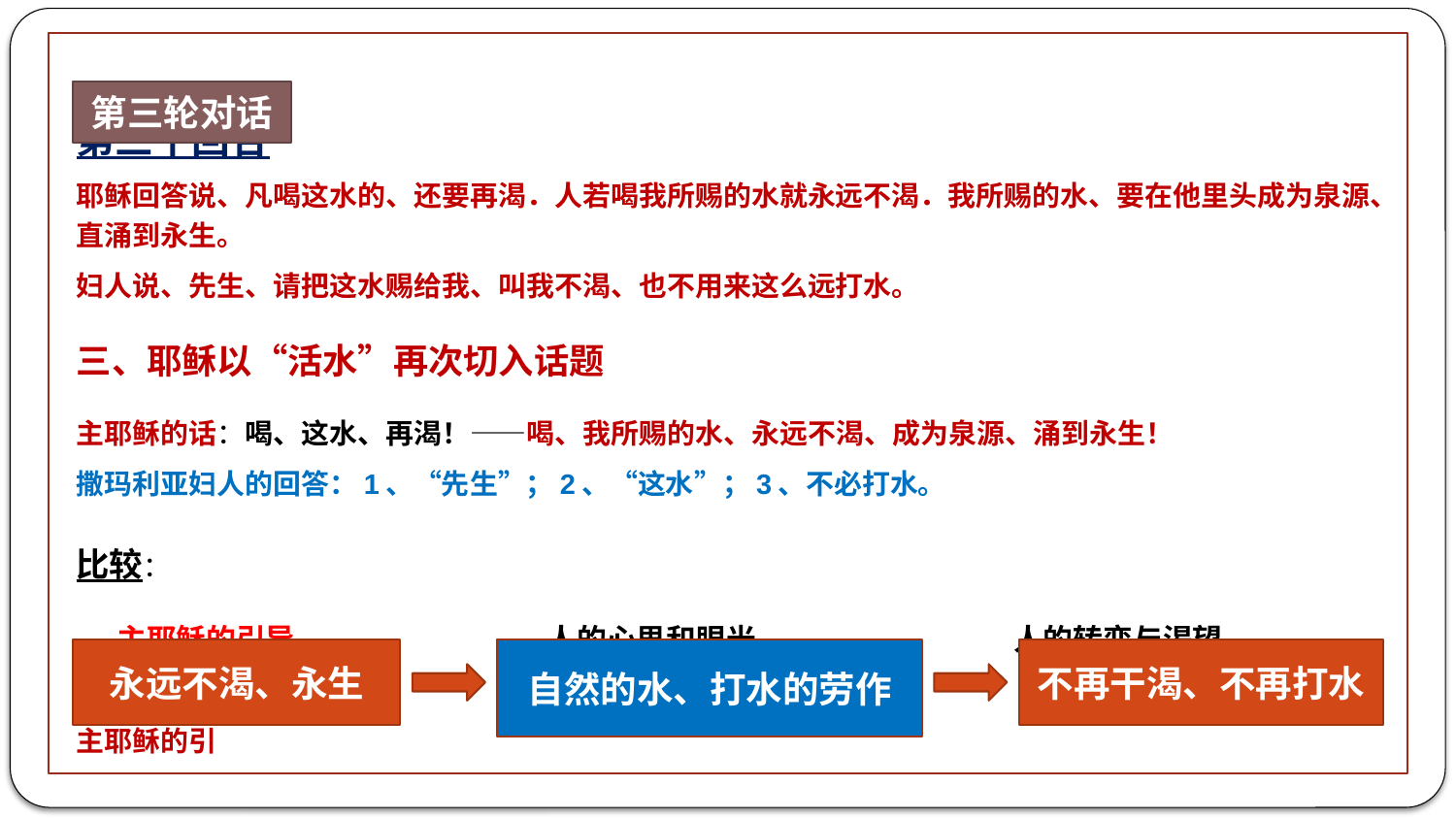

第三个回合
耶稣回答说、凡喝这水的、还要再渴．人若喝我所赐的水就永远不渴．我所赐的水、要在他里头成为泉源、直涌到永生。
妇人说、先生、请把这水赐给我、叫我不渴、也不用来这么远打水。

三、耶稣以“活水”再次切入话题

主耶稣的话：喝、这水、再渴！——喝、我所赐的水、永远不渴、成为泉源、涌到永生！
撒玛利亚妇人的回答：1、“先生”；2、“这水”；3、不必打水。

比较：

     主耶稣的引导                                     人的心思和眼光                                      人的转变与渴望

主耶稣的引

第三轮对话
永远不渴、永生
自然的水、打水的劳作
不再干渴、不再打水